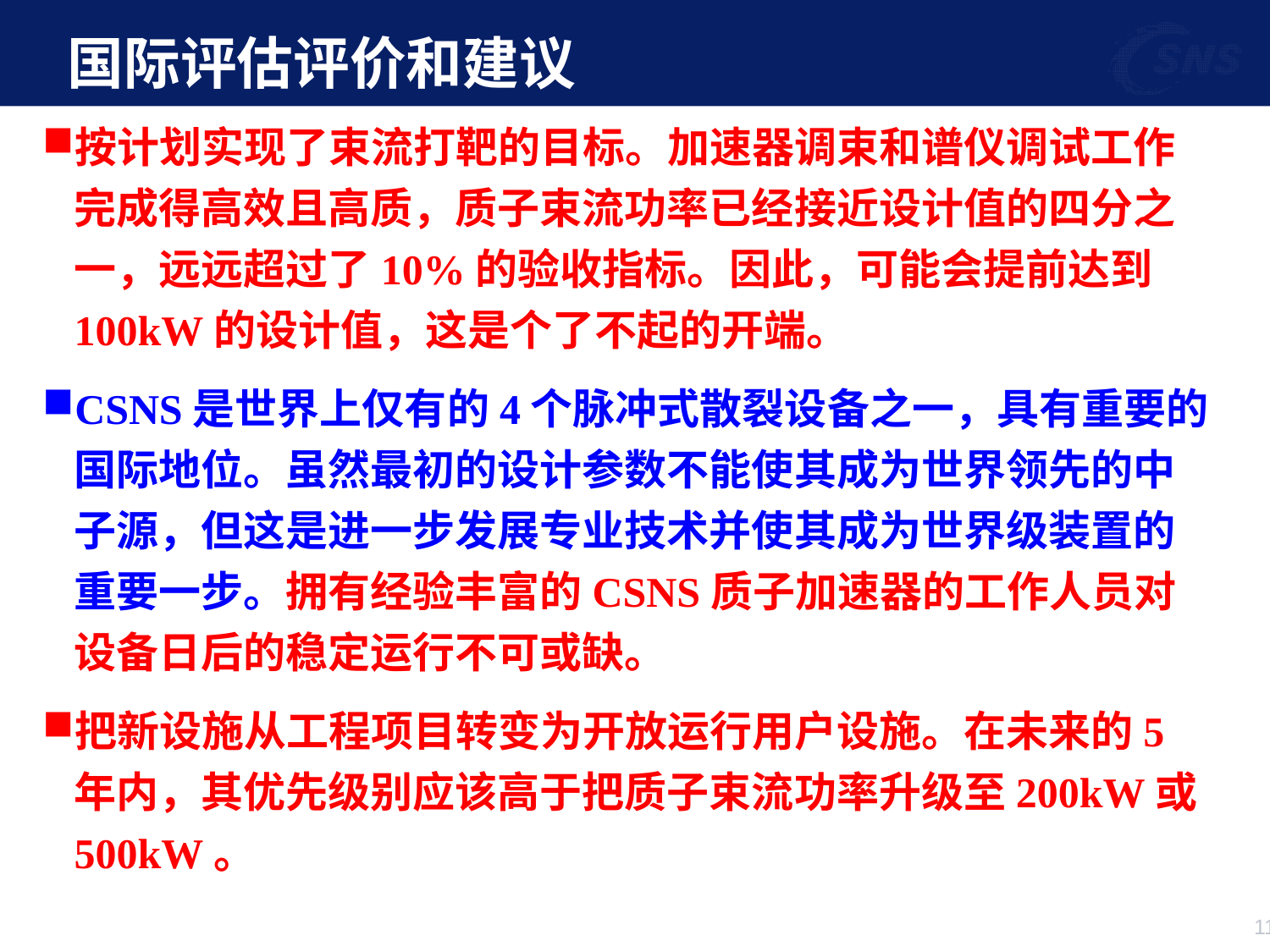

# 国际评估评价和建议
按计划实现了束流打靶的目标。加速器调束和谱仪调试工作完成得高效且高质，质子束流功率已经接近设计值的四分之一，远远超过了10%的验收指标。因此，可能会提前达到100kW的设计值，这是个了不起的开端。
CSNS是世界上仅有的4个脉冲式散裂设备之一，具有重要的国际地位。虽然最初的设计参数不能使其成为世界领先的中子源，但这是进一步发展专业技术并使其成为世界级装置的重要一步。拥有经验丰富的CSNS质子加速器的工作人员对设备日后的稳定运行不可或缺。
把新设施从工程项目转变为开放运行用户设施。在未来的5年内，其优先级别应该高于把质子束流功率升级至200kW或500kW。